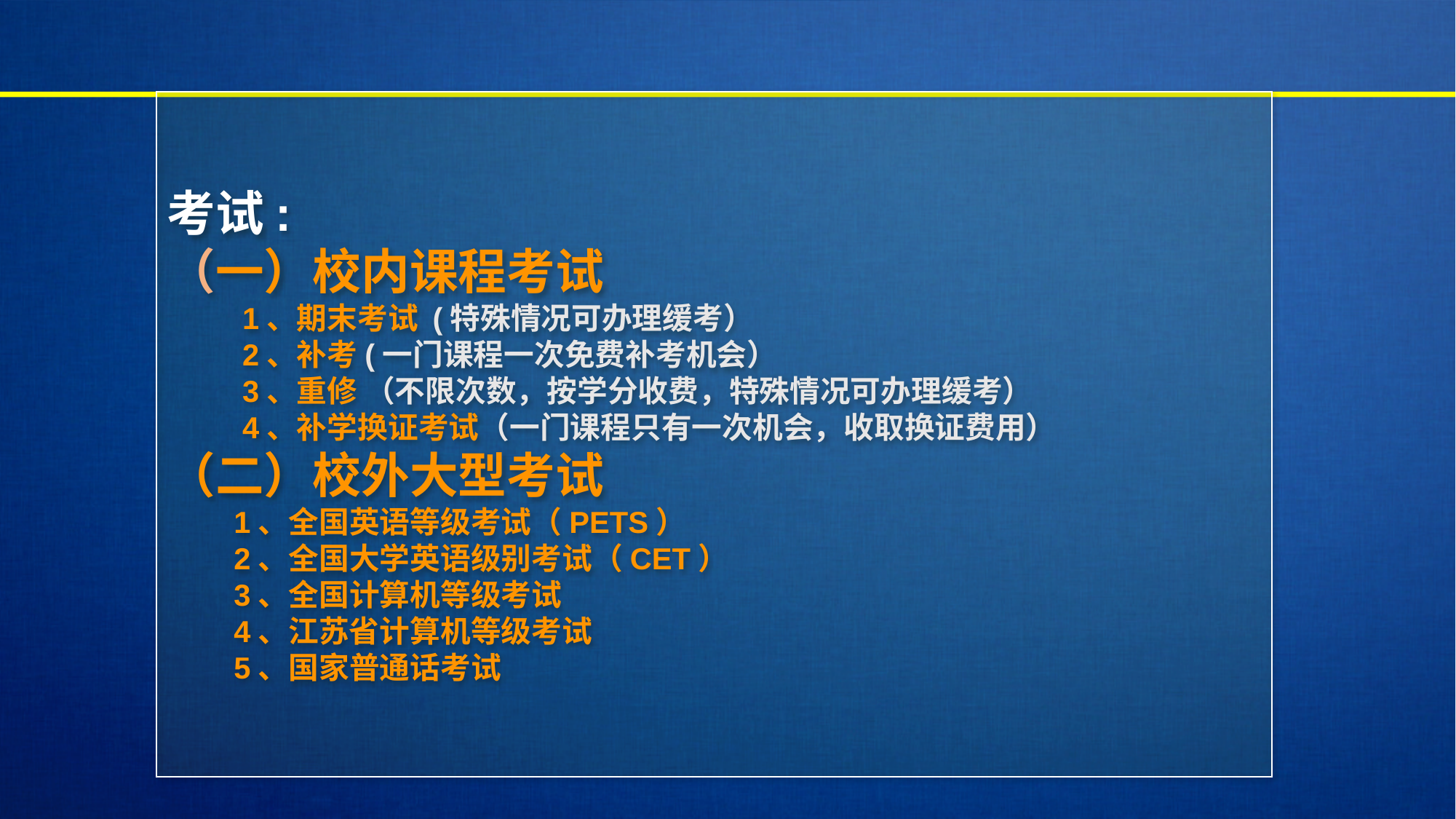

考试:
（一）校内课程考试
         1、期末考试 (特殊情况可办理缓考）
         2、补考(一门课程一次免费补考机会）
         3、重修 （不限次数，按学分收费，特殊情况可办理缓考）
         4、补学换证考试（一门课程只有一次机会，收取换证费用）
（二）校外大型考试
        1、全国英语等级考试（PETS）
        2、全国大学英语级别考试（CET）
        3、全国计算机等级考试
        4、江苏省计算机等级考试
        5、国家普通话考试